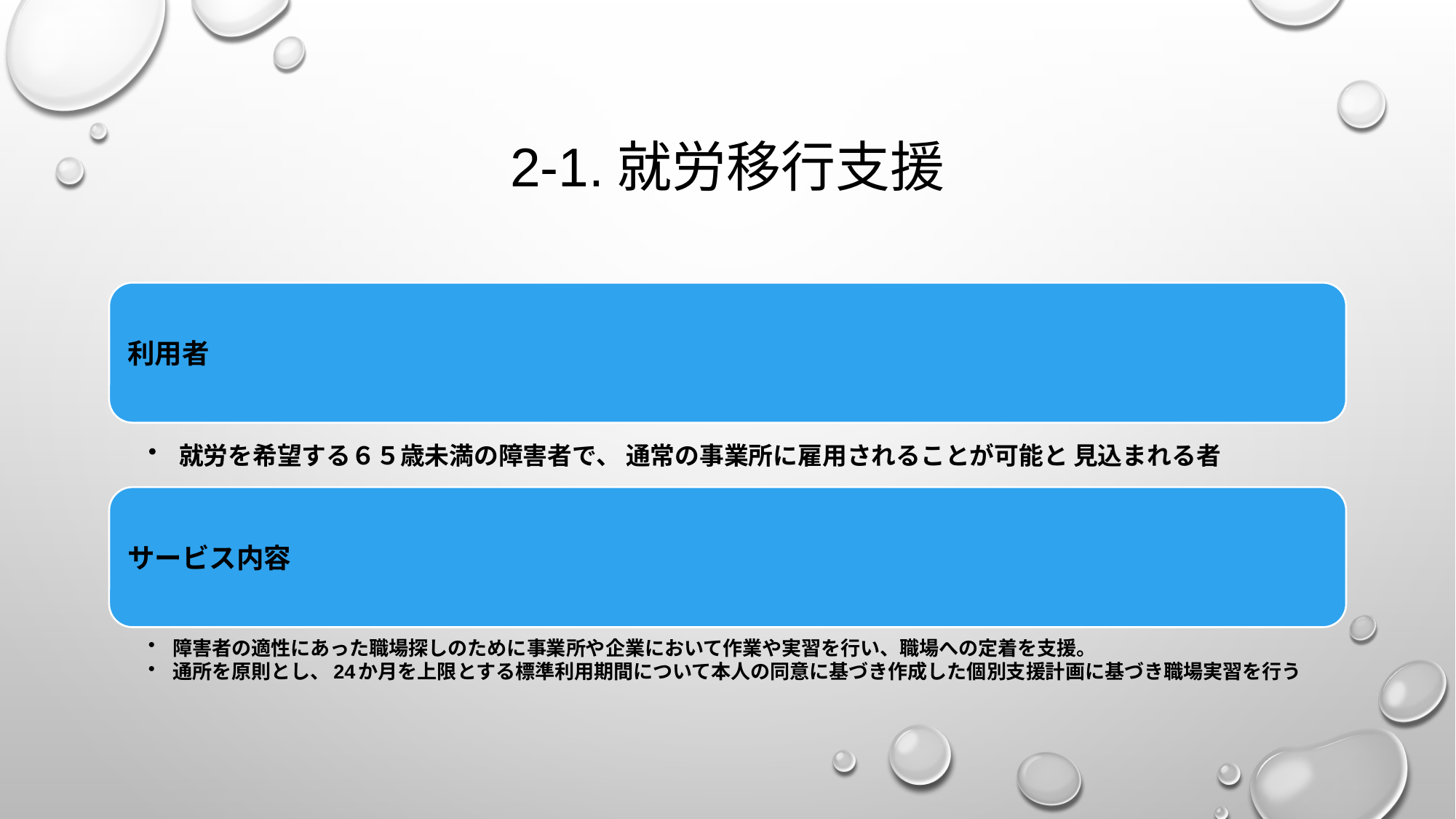

# 2-1.就労移行支援
利用者
就労を希望する６５歳未満の障害者で、 通常の事業所に雇用されることが可能と 見込まれる者
サービス内容
障害者の適性にあった職場探しのために事業所や企業において作業や実習を行い、職場への定着を支援。
通所を原則とし、24か月を上限とする標準利用期間について本人の同意に基づき作成した個別支援計画に基づき職場実習を行う